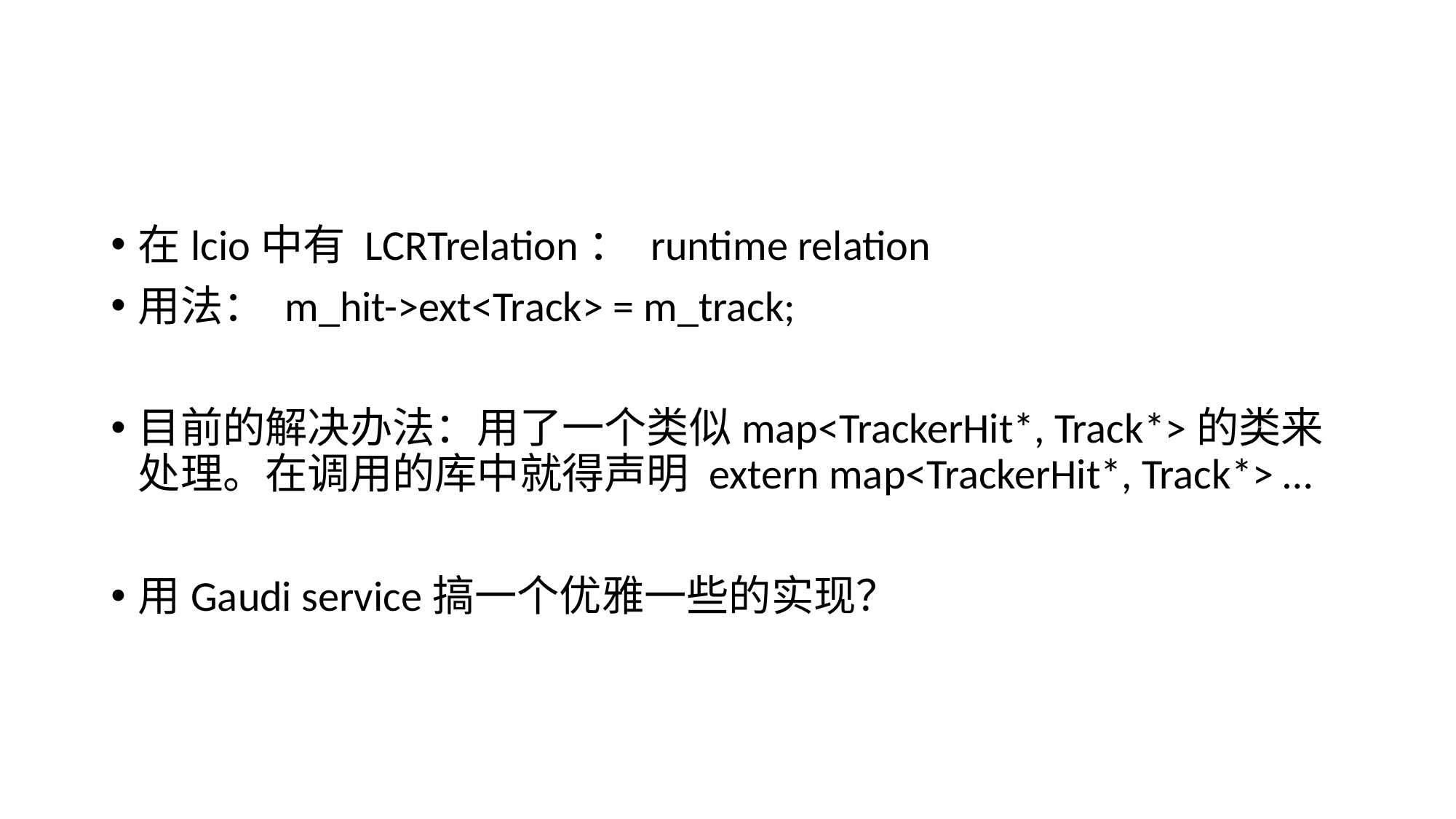

#
在lcio中有 LCRTrelation： runtime relation
用法： m_hit->ext<Track> = m_track;

目前的解决办法：用了一个类似map<TrackerHit*, Track*>的类来处理。在调用的库中就得声明 extern map<TrackerHit*, Track*> …

用Gaudi service搞一个优雅一些的实现？